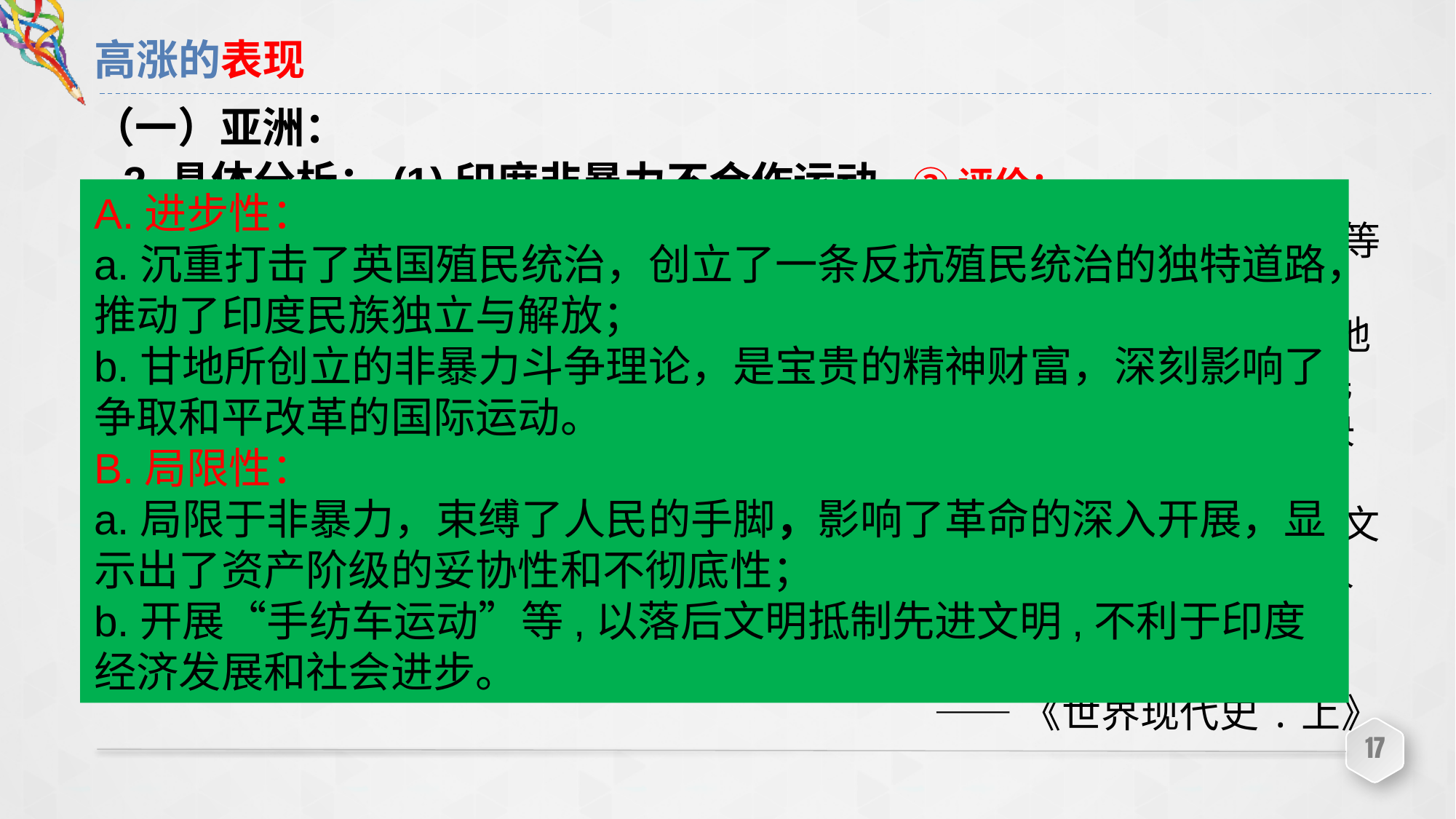

# 高涨的表现
（一）亚洲：
(1)印度非暴力不合作运动
2.具体分析：
③评价：
A.进步性：
a.沉重打击了英国殖民统治，创立了一条反抗殖民统治的独特道路，推动了印度民族独立与解放；
b.甘地所创立的非暴力斗争理论，是宝贵的精神财富，深刻影响了争取和平改革的国际运动。
B.局限性：
a.局限于非暴力，束缚了人民的手脚，影响了革命的深入开展，显示出了资产阶级的妥协性和不彻底性；
b.开展“手纺车运动”等,以落后文明抵制先进文明,不利于印度经济发展和社会进步。
材料一：在我看来，土布是印度人民团结的象征，是印度经济自由和平等的象征。
——甘地
材料二：不管我们如何谴责不合作运动，但假如我们低估了今天印度的民族意识，我们可能会产生严重的错误。一味采用高压，不可能永久地解决问题。
——印度总督欧文
材料三：非暴力并不意味着向坏人的意志屈服和妥协。非暴力意味着以人的全部心灵来反对专制者的意志。只要在这种人类法则指导下进行斗争，哪怕一个人也能反抗非正义帝国的全部权力。
——《世界现代史.上》
17